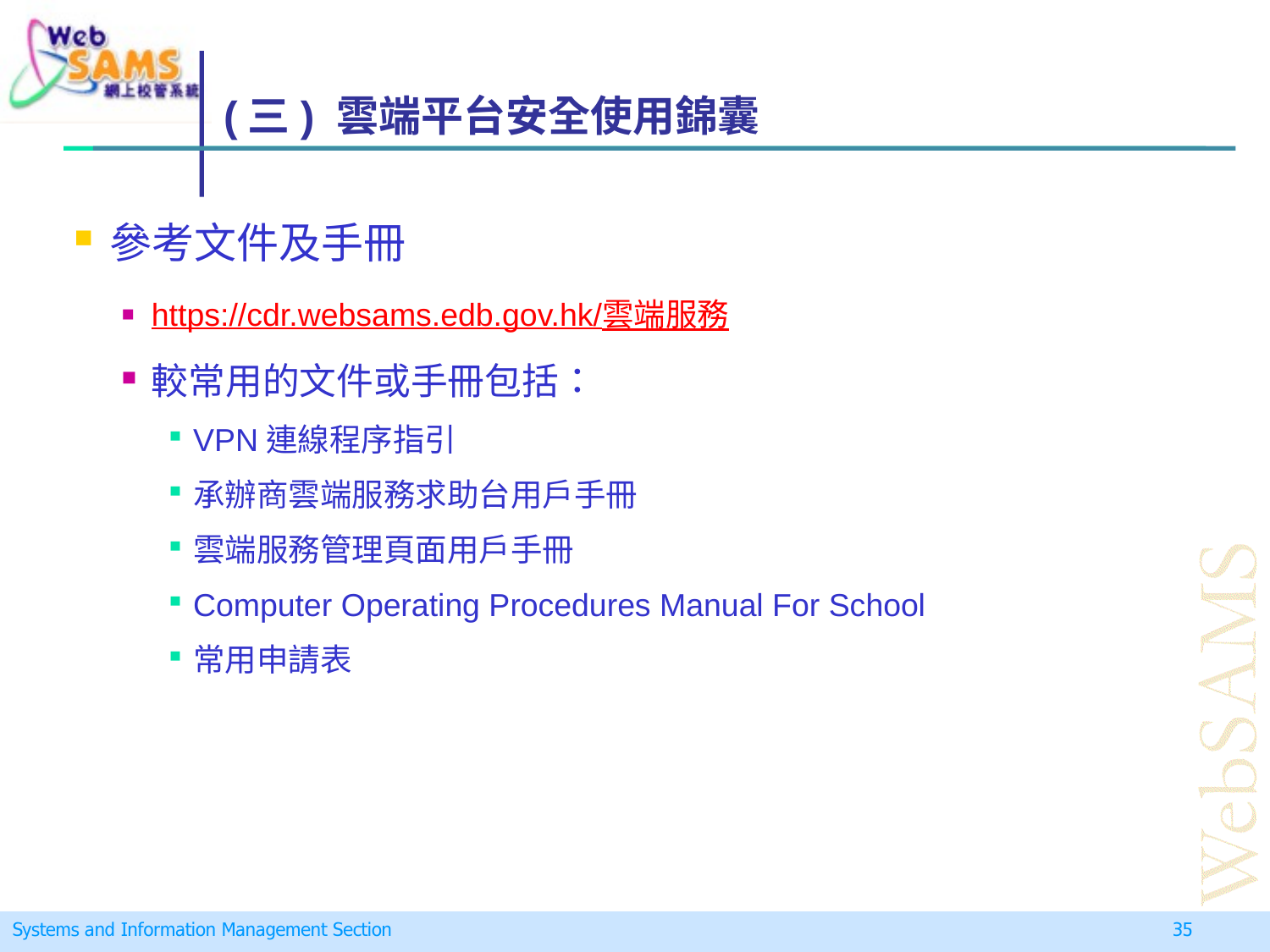

# (三) 雲端平台安全使用錦囊
參考文件及手冊
https://cdr.websams.edb.gov.hk/雲端服務
較常用的文件或手冊包括：
VPN連線程序指引
承辦商雲端服務求助台用戶手冊
雲端服務管理頁面用戶手冊
Computer Operating Procedures Manual For School
常用申請表